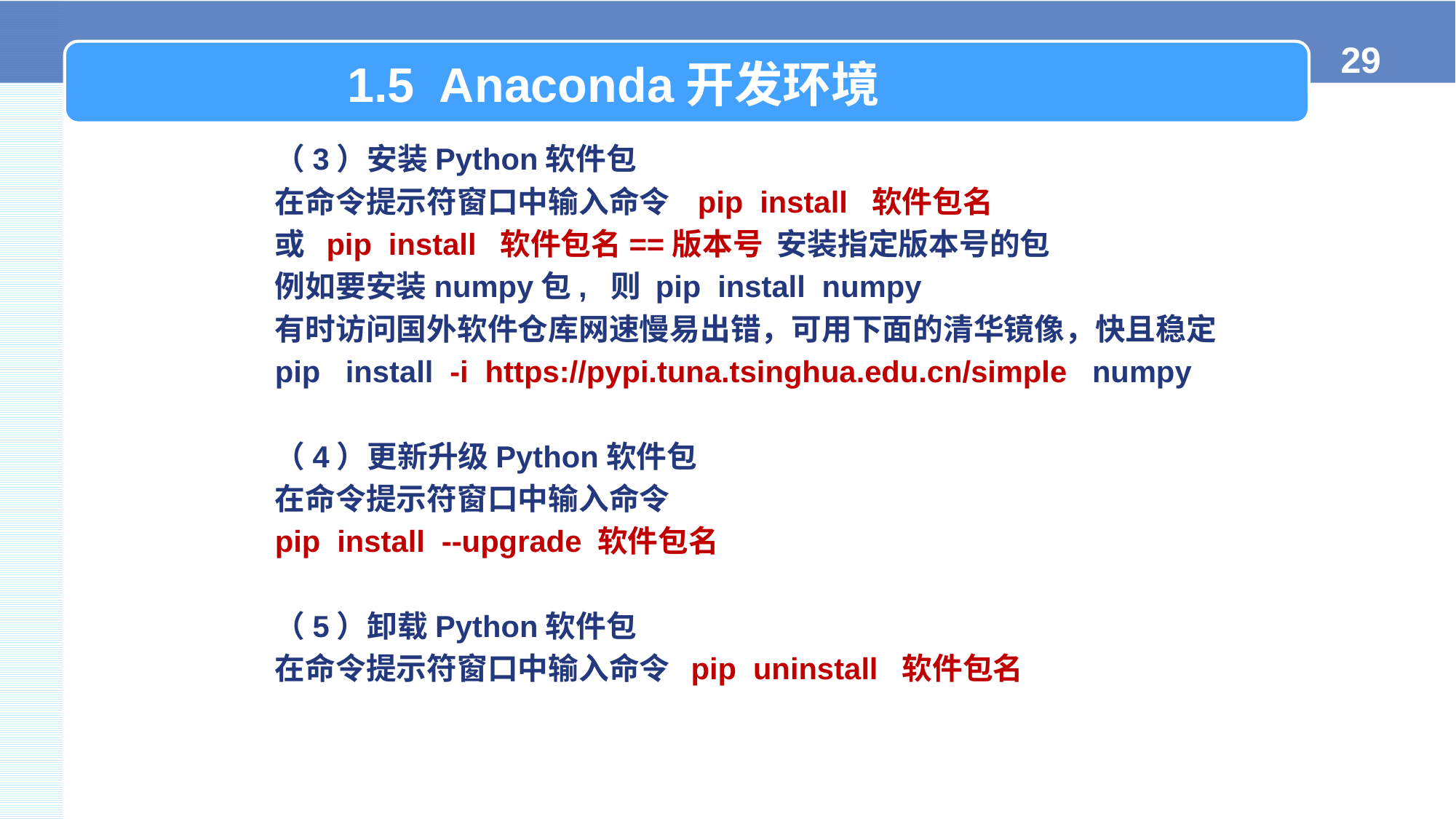

1.5  Anaconda开发环境
（3）安装Python软件包
在命令提示符窗口中输入命令   pip  install  软件包名
或  pip  install  软件包名==版本号  安装指定版本号的包
例如要安装numpy包,  则 pip  install  numpy
有时访问国外软件仓库网速慢易出错，可用下面的清华镜像，快且稳定
pip   install  -i  https://pypi.tuna.tsinghua.edu.cn/simple   numpy

（4）更新升级Python软件包
在命令提示符窗口中输入命令
pip  install  --upgrade 软件包名

（5）卸载Python软件包
在命令提示符窗口中输入命令  pip  uninstall  软件包名